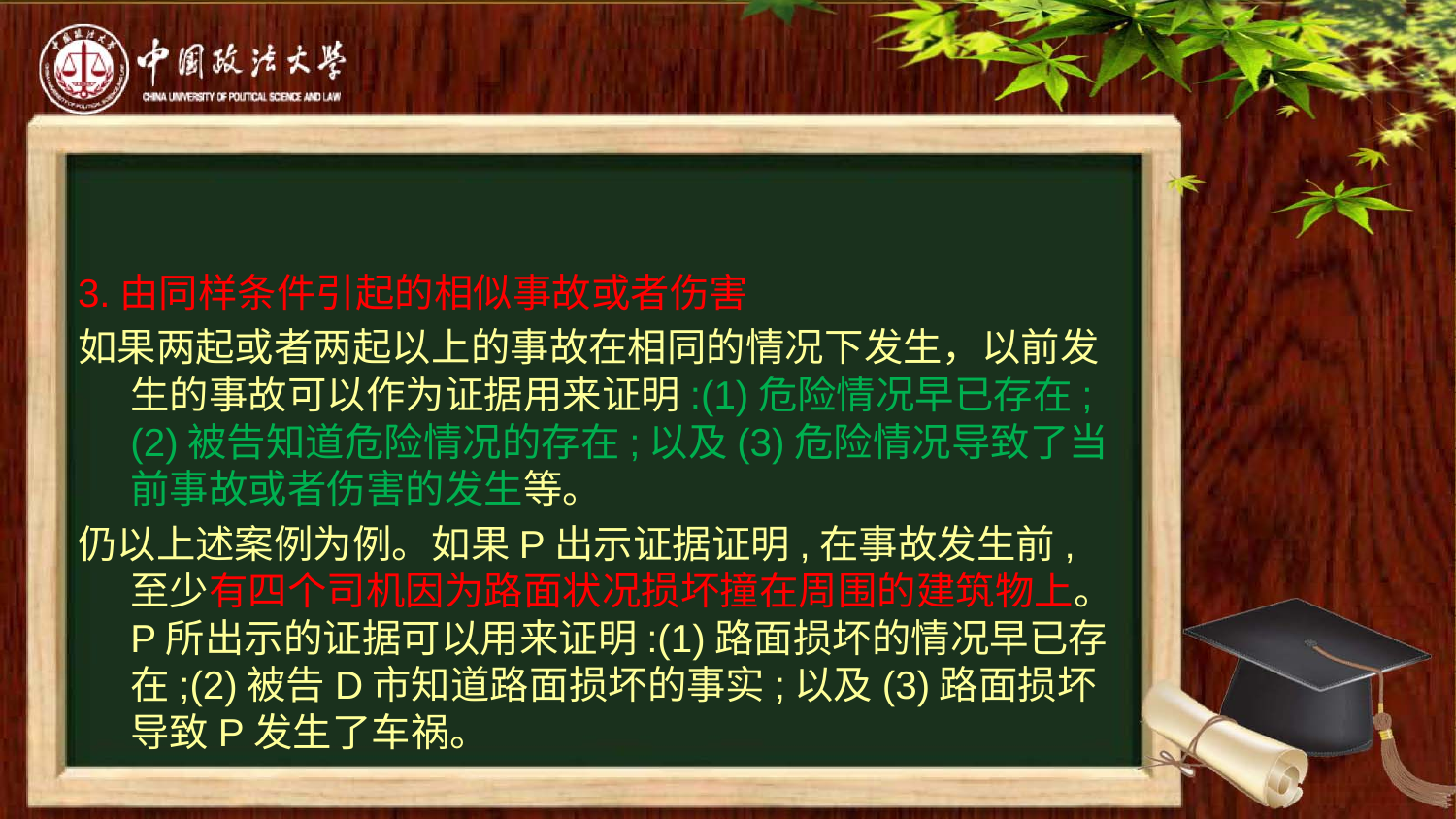

#
3.由同样条件引起的相似事故或者伤害
如果两起或者两起以上的事故在相同的情况下发生，以前发生的事故可以作为证据用来证明:(1)危险情况早已存在;(2)被告知道危险情况的存在;以及(3)危险情况导致了当前事故或者伤害的发生等。
仍以上述案例为例。如果P出示证据证明,在事故发生前,至少有四个司机因为路面状况损坏撞在周围的建筑物上。P所出示的证据可以用来证明:(1)路面损坏的情况早已存在;(2)被告D市知道路面损坏的事实;以及(3)路面损坏导致P发生了车祸。